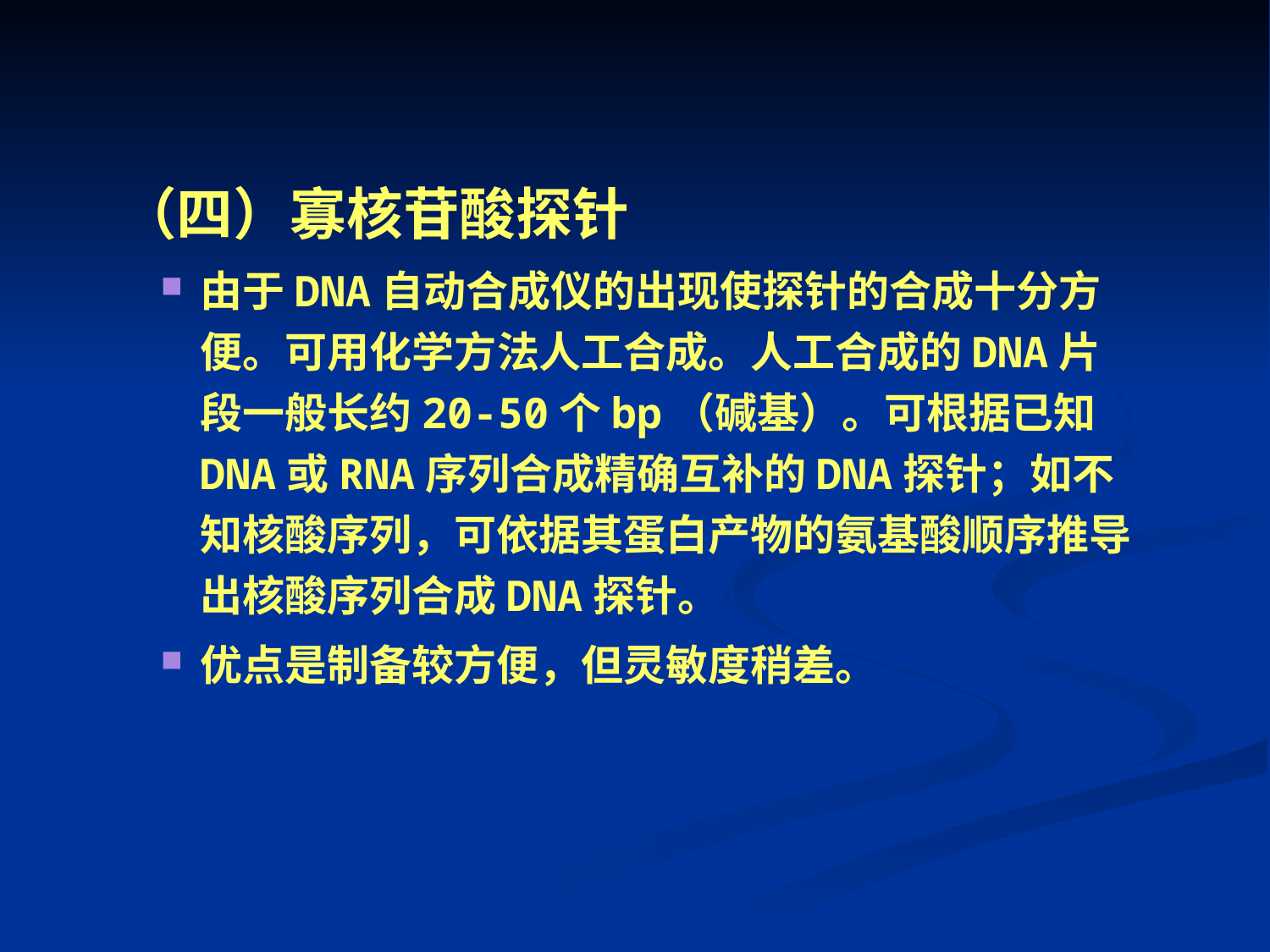

（四）寡核苷酸探针
由于DNA自动合成仪的出现使探针的合成十分方便。可用化学方法人工合成。人工合成的DNA片段一般长约20-50个bp（碱基）。可根据已知DNA或RNA序列合成精确互补的DNA探针；如不知核酸序列，可依据其蛋白产物的氨基酸顺序推导出核酸序列合成DNA探针。
优点是制备较方便，但灵敏度稍差。